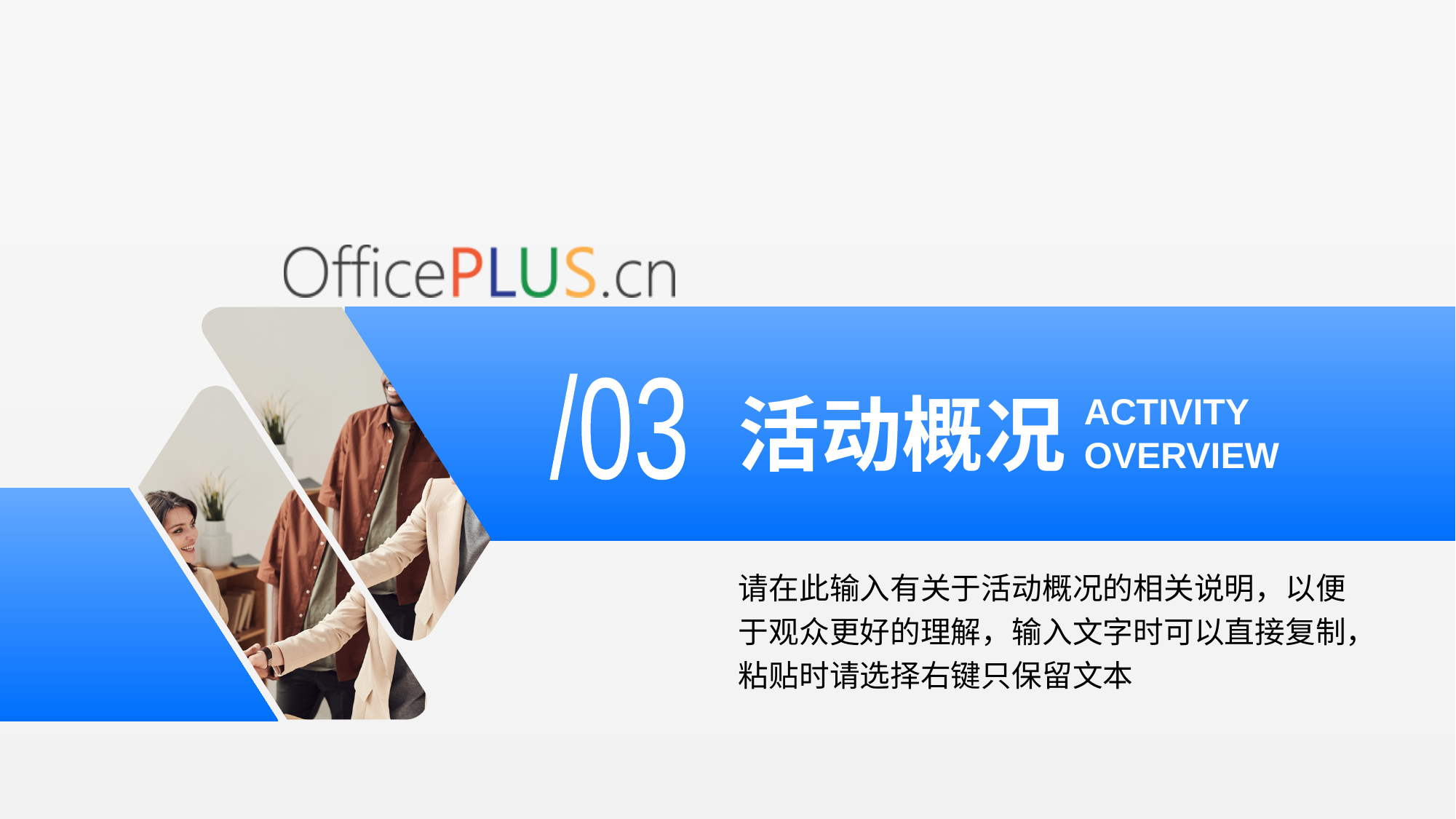

/03
活动概况
ACTIVITY
OVERVIEW
请在此输入有关于活动概况的相关说明，以便于观众更好的理解，输入文字时可以直接复制，粘贴时请选择右键只保留文本